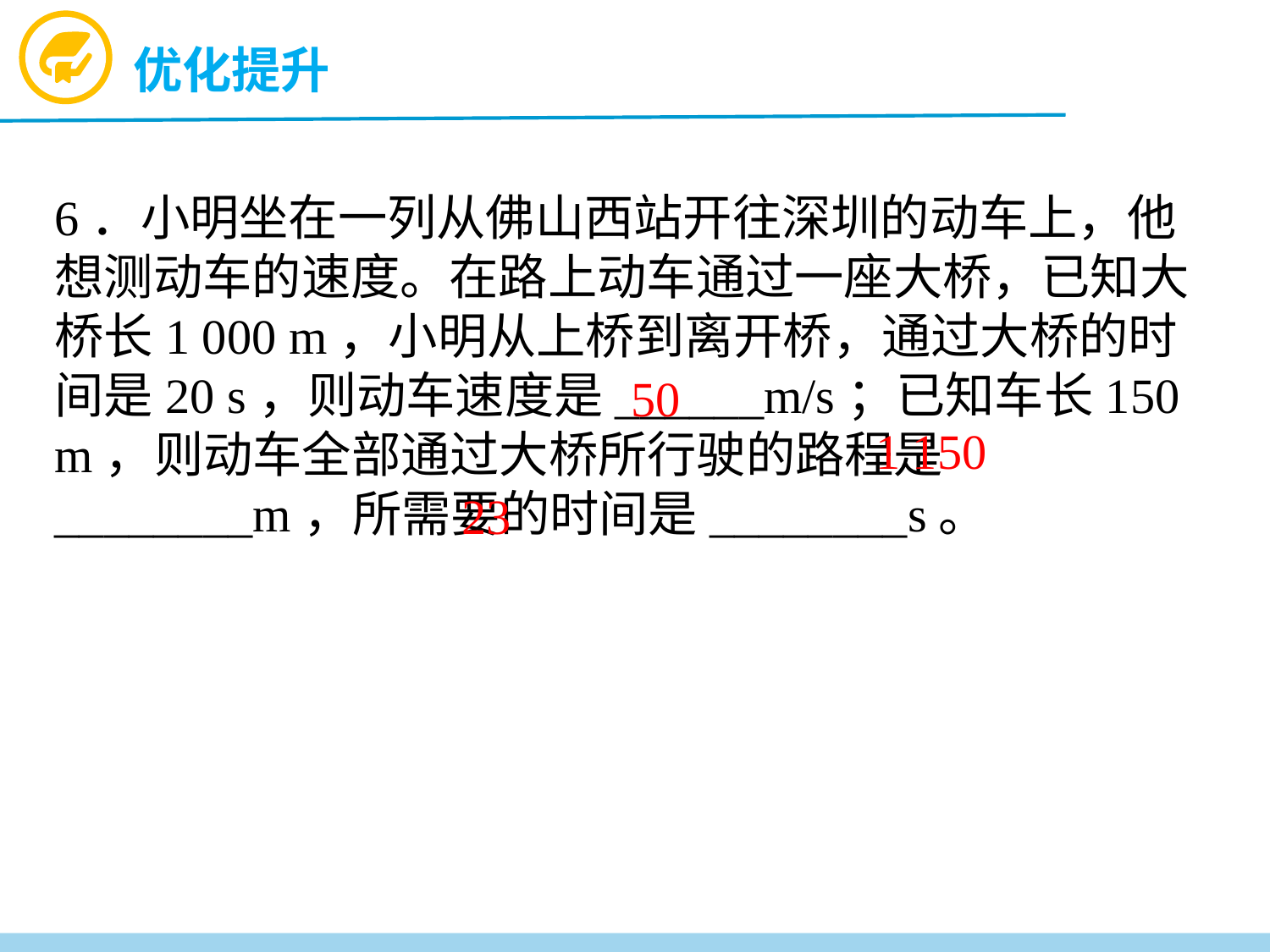

优化提升
6．小明坐在一列从佛山西站开往深圳的动车上，他想测动车的速度。在路上动车通过一座大桥，已知大桥长1 000 m，小明从上桥到离开桥，通过大桥的时间是20 s，则动车速度是______m/s；已知车长150 m，则动车全部通过大桥所行驶的路程是________m，所需要的时间是________s。
50
1 150
23